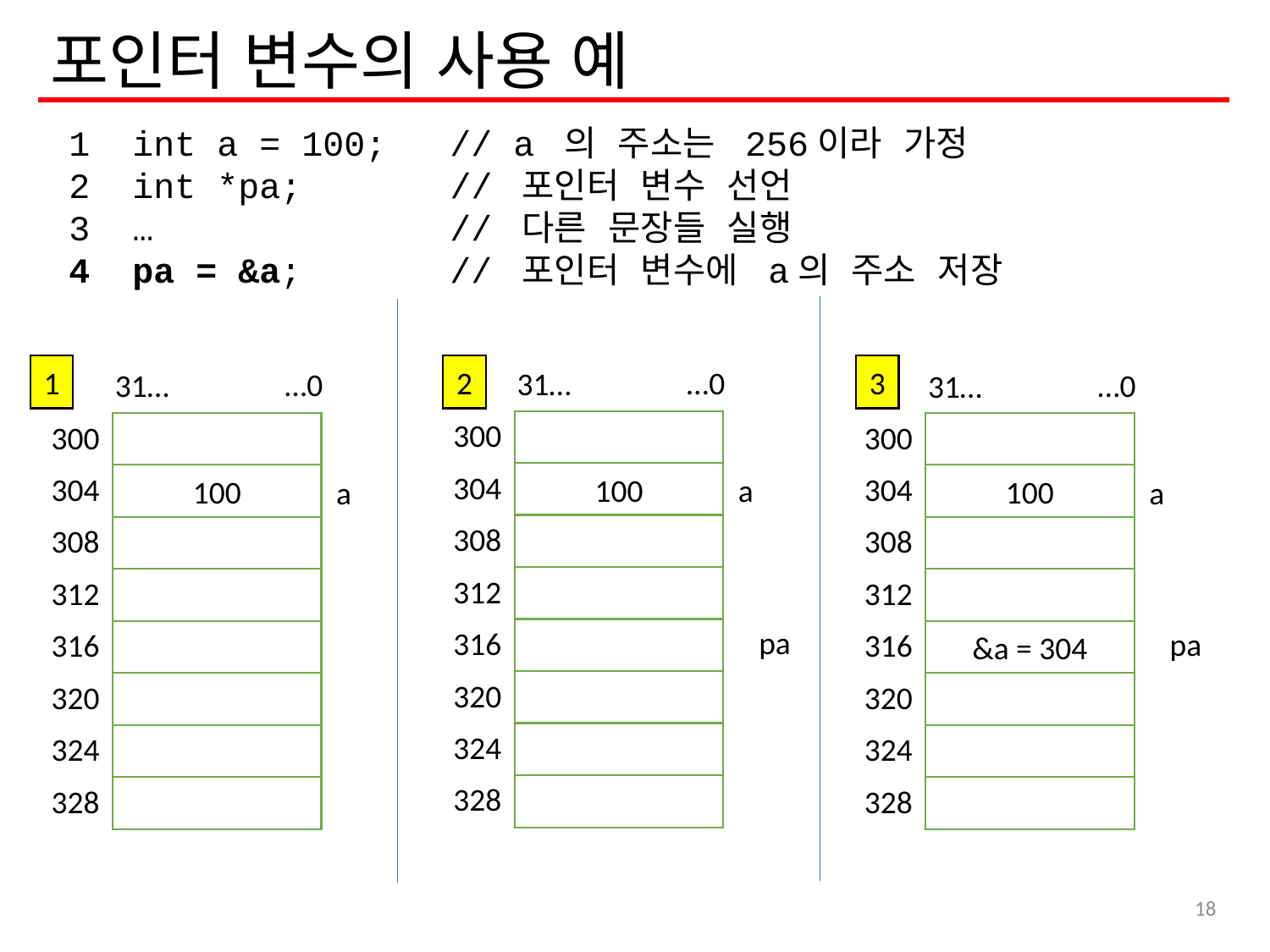

# 포인터 변수의 사용 예
1  int a = 100;   // a 의 주소는 256이라 가정
int *pa;       // 포인터 변수 선언
…              // 다른 문장들 실행
pa = &a;       // 포인터 변수에 a의 주소 저장
1
2
3
…0
31…
300

304
100
308

312

316

320

324

328

…0
31…
300

304
100
308

312

316

320

324

328

…0
31…
300

304
100
308

312

316
&a = 304
320

324

328

a
a
a
pa
pa
18